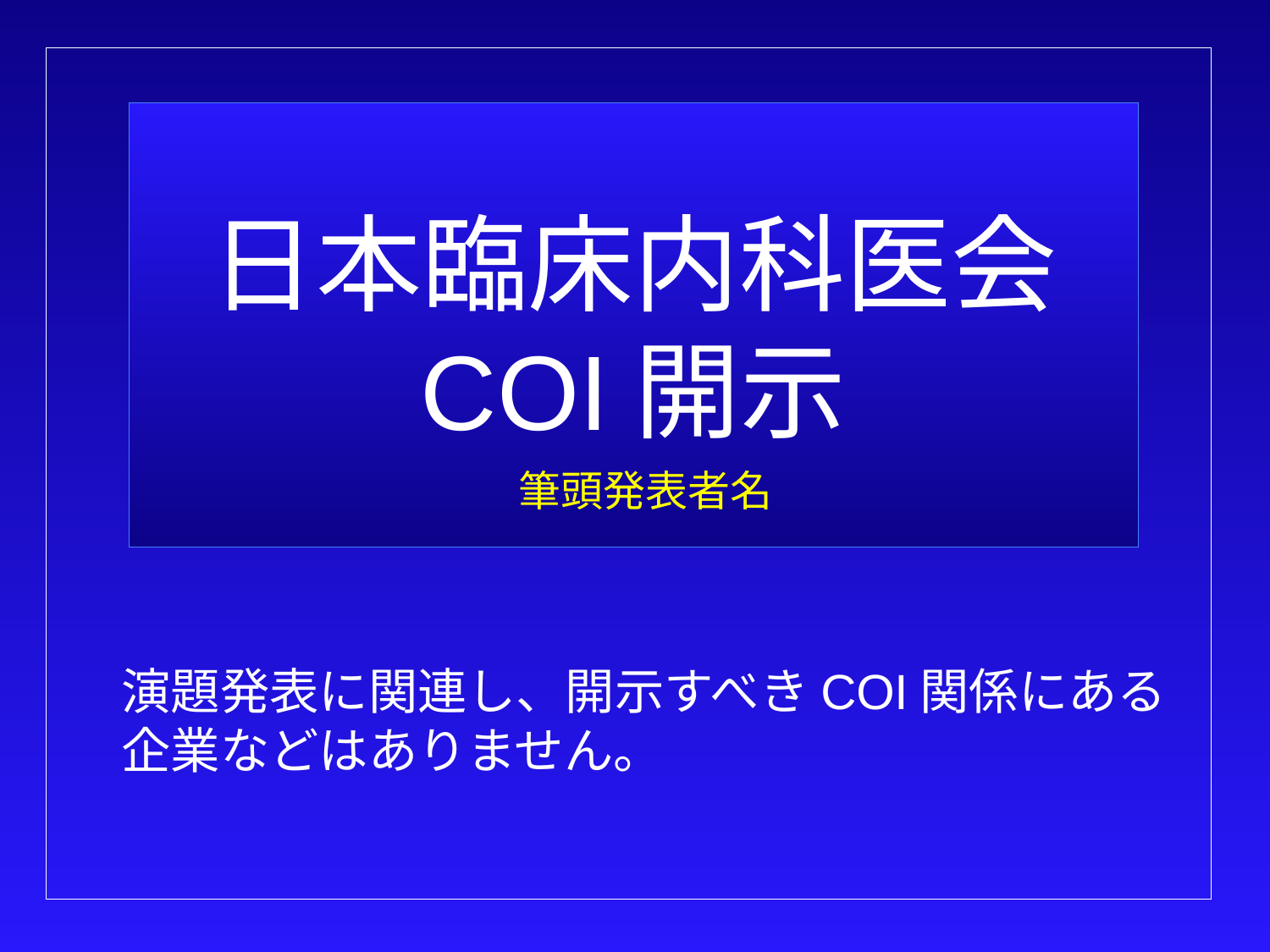

日本臨床内科医会
COI開示
筆頭発表者名
演題発表に関連し、開示すべきCOI関係にある
企業などはありません。